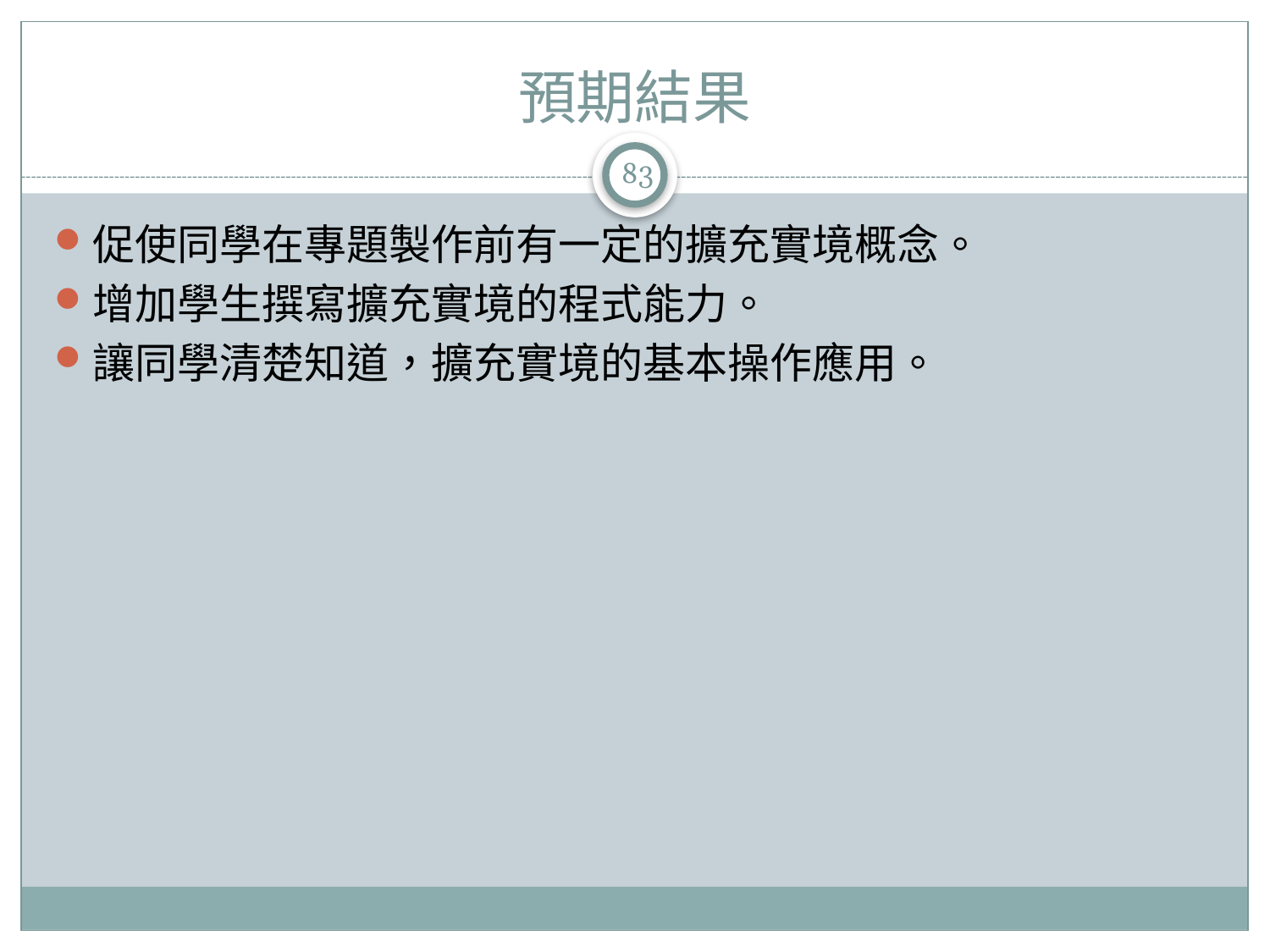

# 預期結果
83
促使同學在專題製作前有一定的擴充實境概念。
增加學生撰寫擴充實境的程式能力。
讓同學清楚知道，擴充實境的基本操作應用。